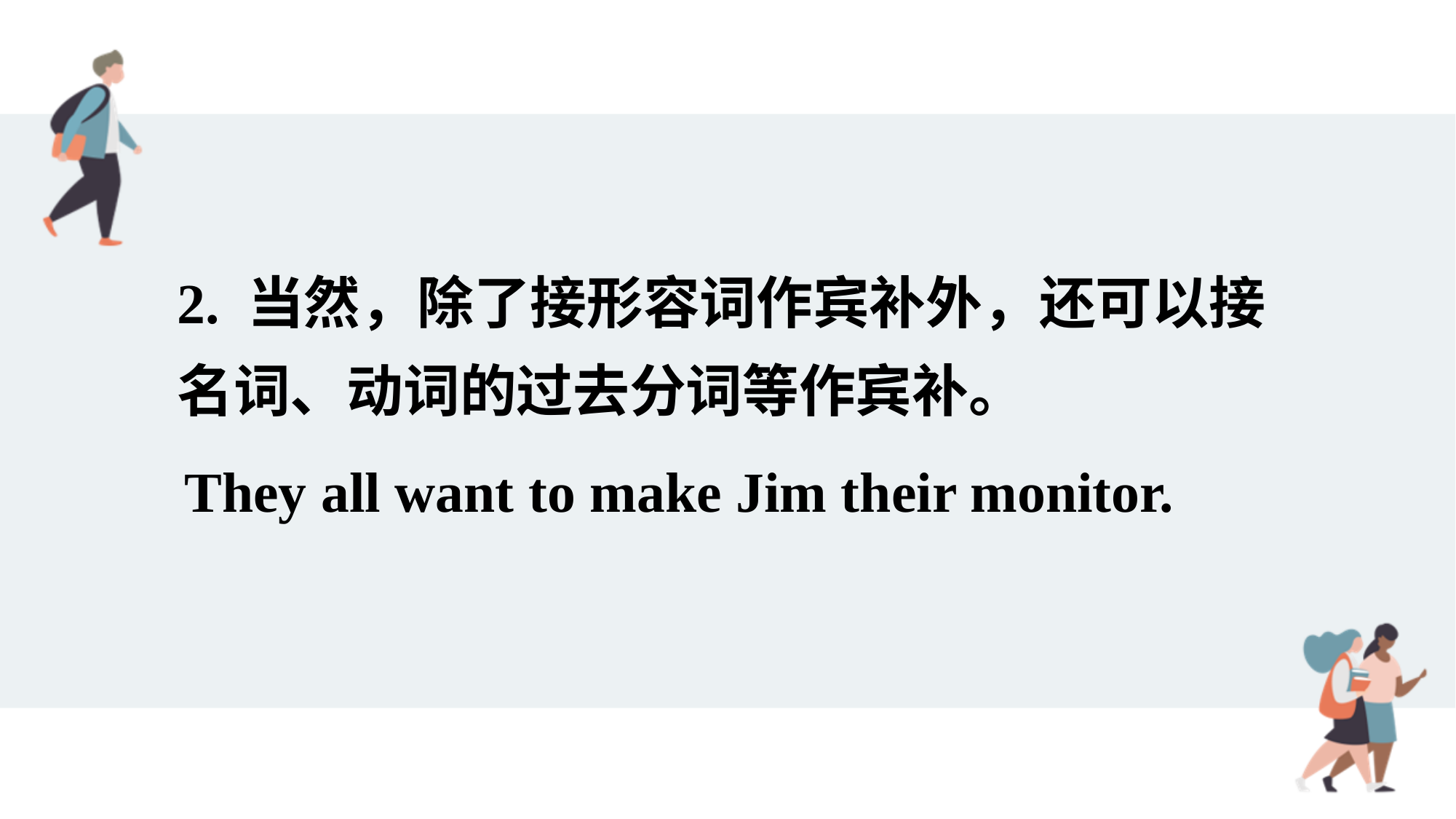

2. 当然，除了接形容词作宾补外，还可以接名词、动词的过去分词等作宾补。
They all want to make Jim their monitor.